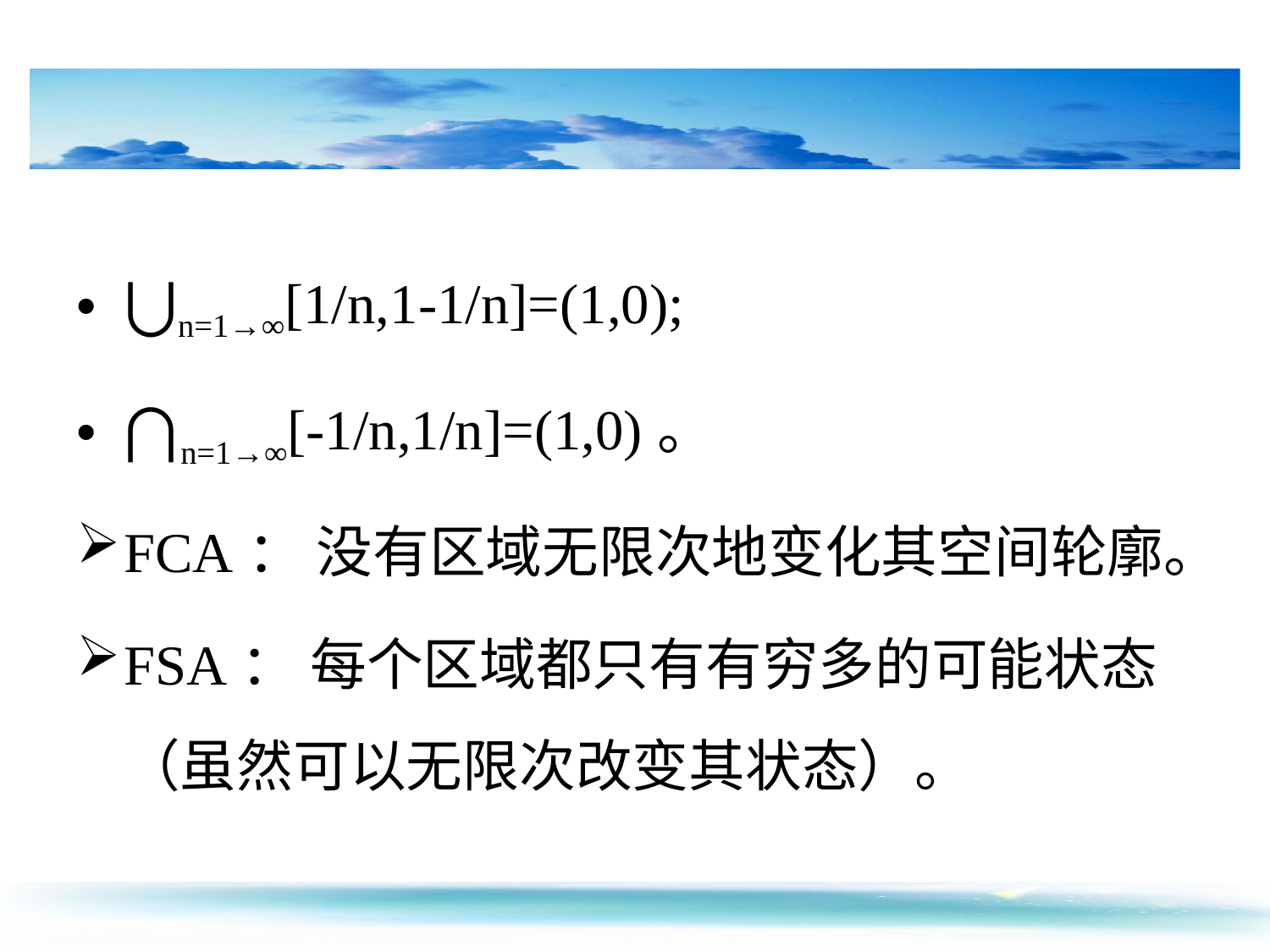

⋃n=1→∞[1/n,1-1/n]=(1,0);
⋂n=1→∞[-1/n,1/n]=(1,0)。
FCA： 没有区域无限次地变化其空间轮廓。
FSA： 每个区域都只有有穷多的可能状态（虽然可以无限次改变其状态）。